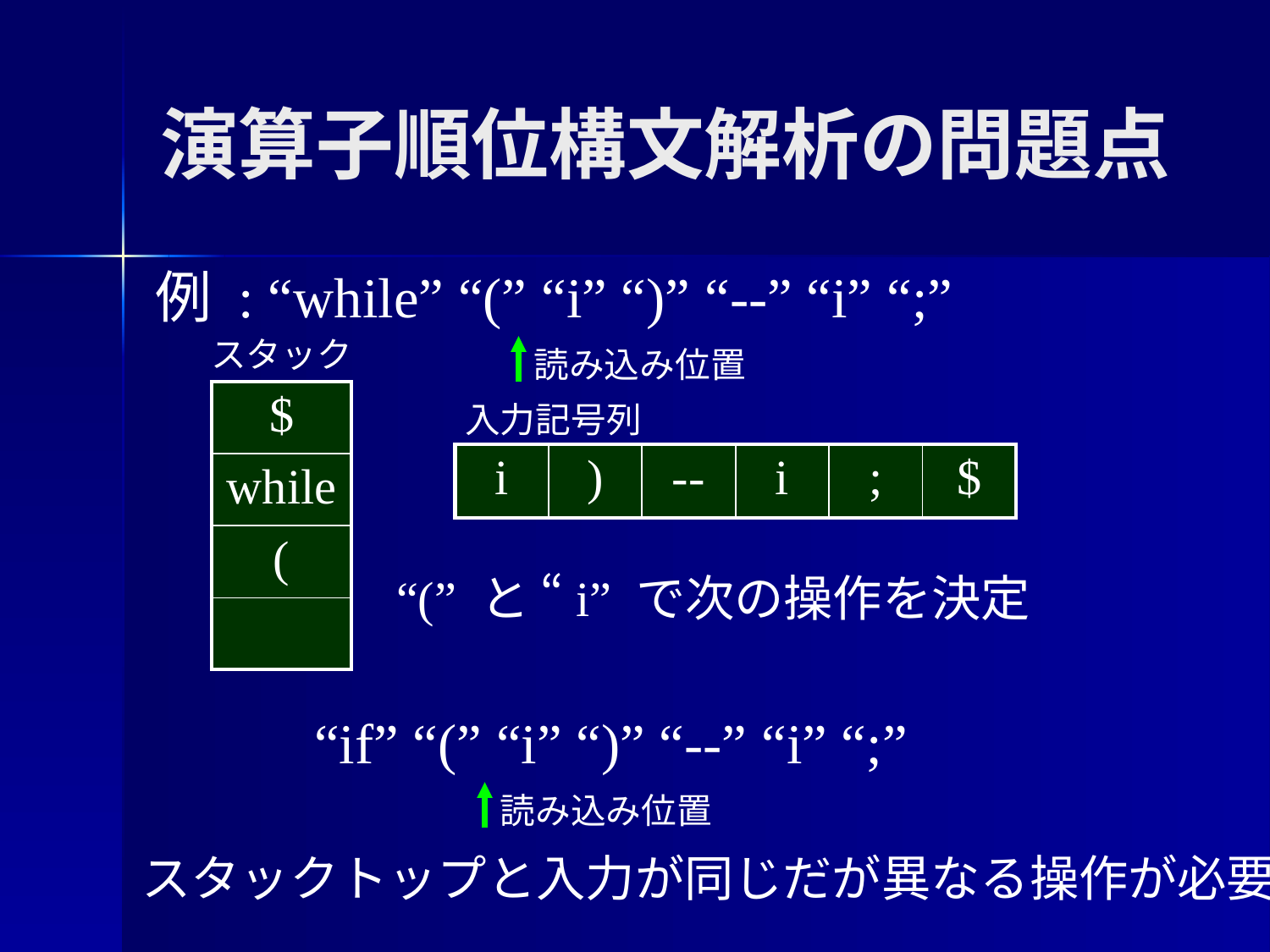

演算子順位構文解析の問題点
例 : “while” “(” “i” “)” “--” “i” “;”
スタック
読み込み位置
| $ |
| --- |
| while |
| ( |
|  |
入力記号列
| i | ) | -- | i | ; | $ |
| --- | --- | --- | --- | --- | --- |
“(” と “i” で次の操作を決定
“if” “(” “i” “)” “--” “i” “;”
読み込み位置
スタックトップと入力が同じだが異なる操作が必要